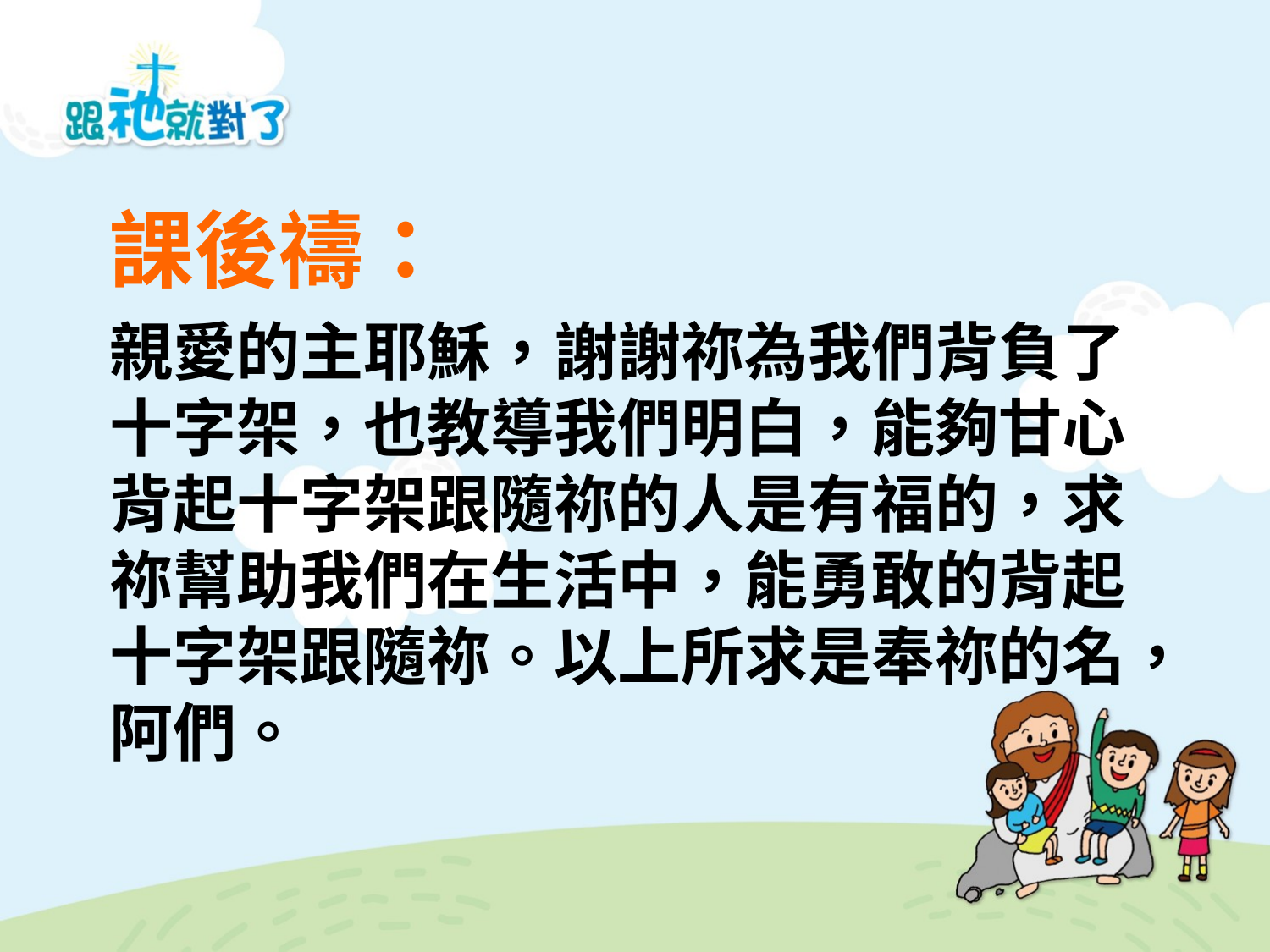

課後禱：
親愛的主耶穌，謝謝祢為我們背負了十字架，也教導我們明白，能夠甘心背起十字架跟隨祢的人是有福的，求祢幫助我們在生活中，能勇敢的背起十字架跟隨祢。以上所求是奉祢的名，阿們。